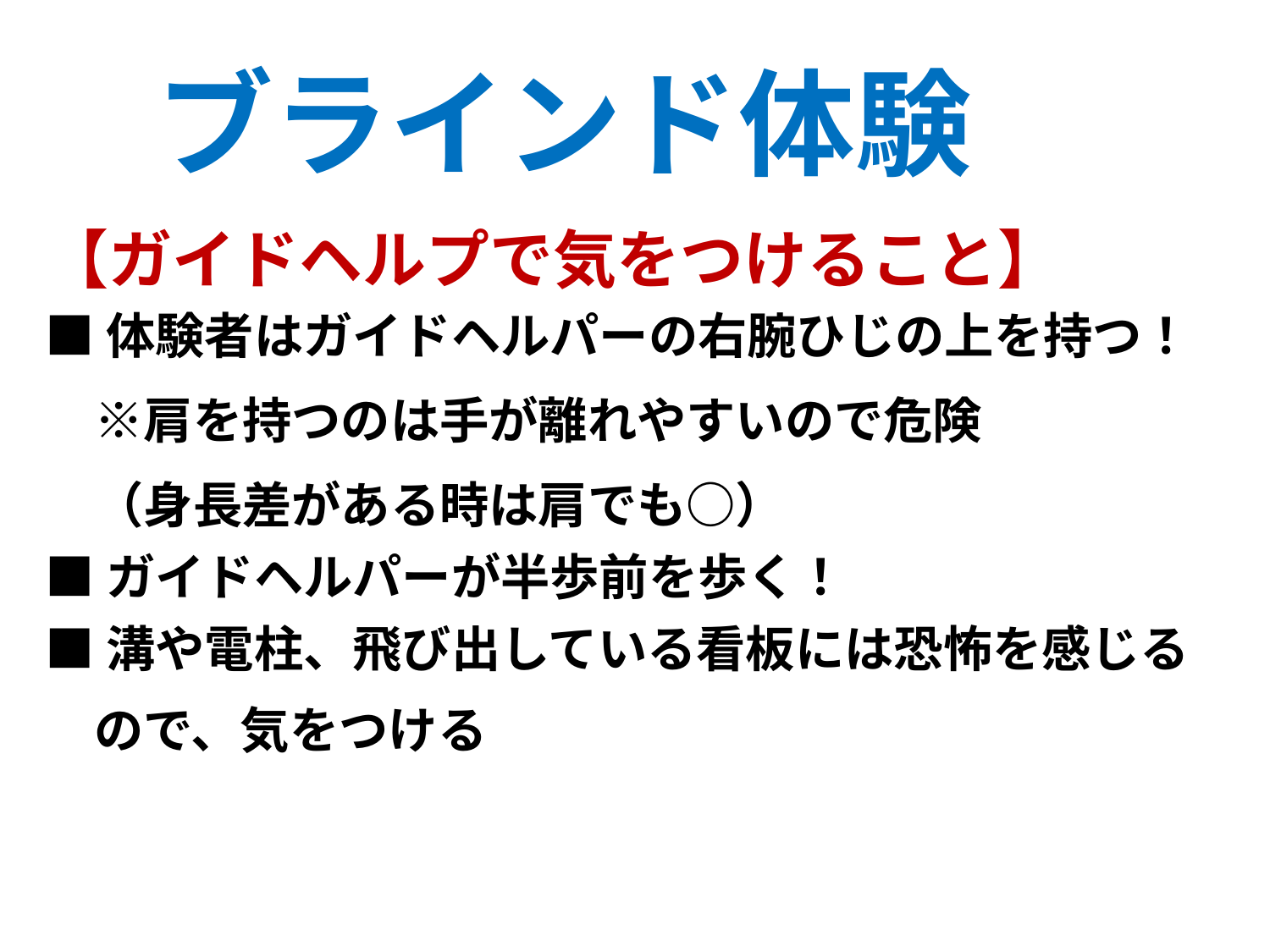

# ブラインド体験
【ガイドヘルプで気をつけること】

■体験者はガイドヘルパーの右腕ひじの上を持つ！

　※肩を持つのは手が離れやすいので危険

　（身長差がある時は肩でも○）

■ガイドヘルパーが半歩前を歩く！

■溝や電柱、飛び出している看板には恐怖を感じる

　ので、気をつける